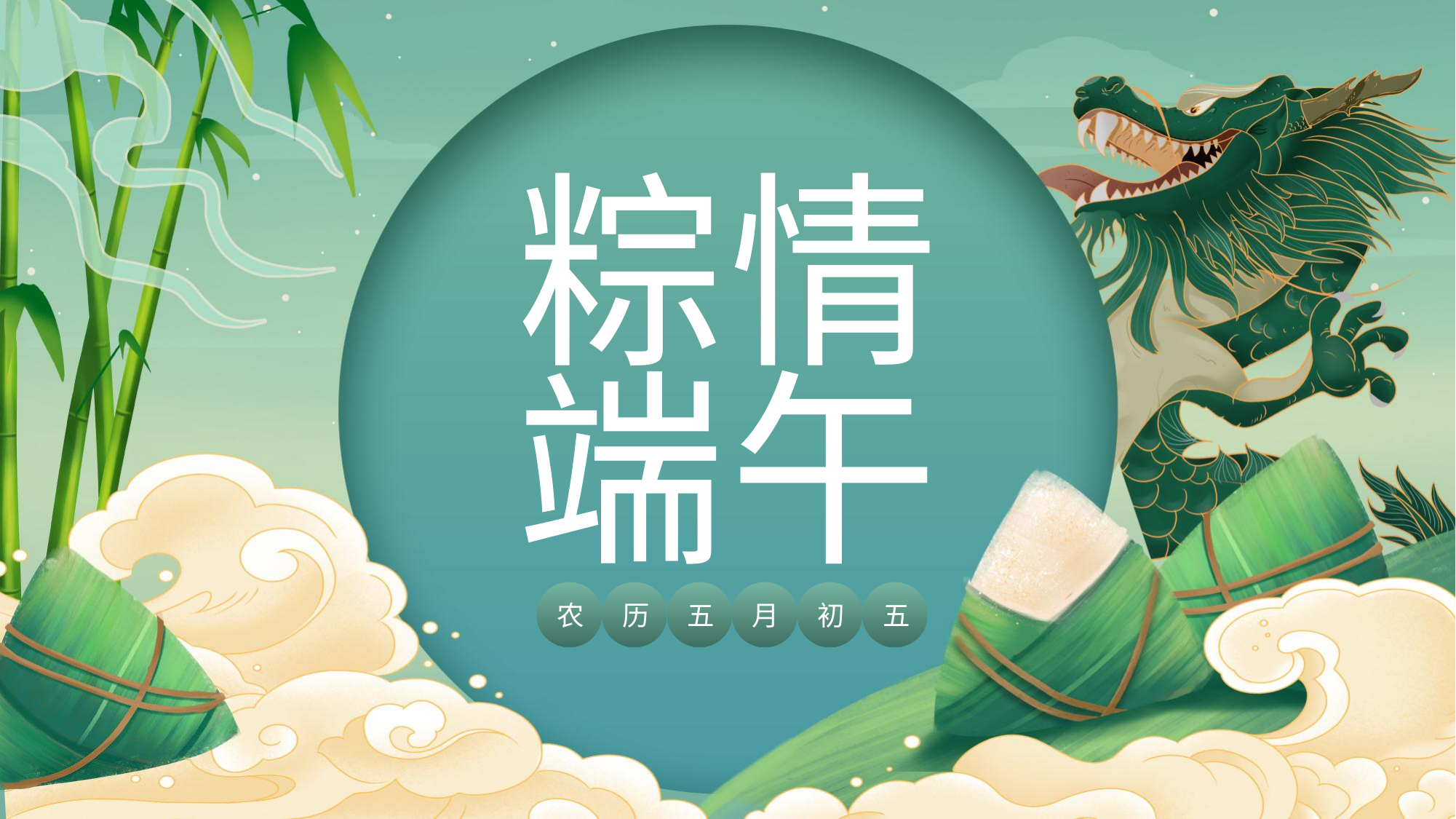

粽情
端午
农
历
五
月
初
五